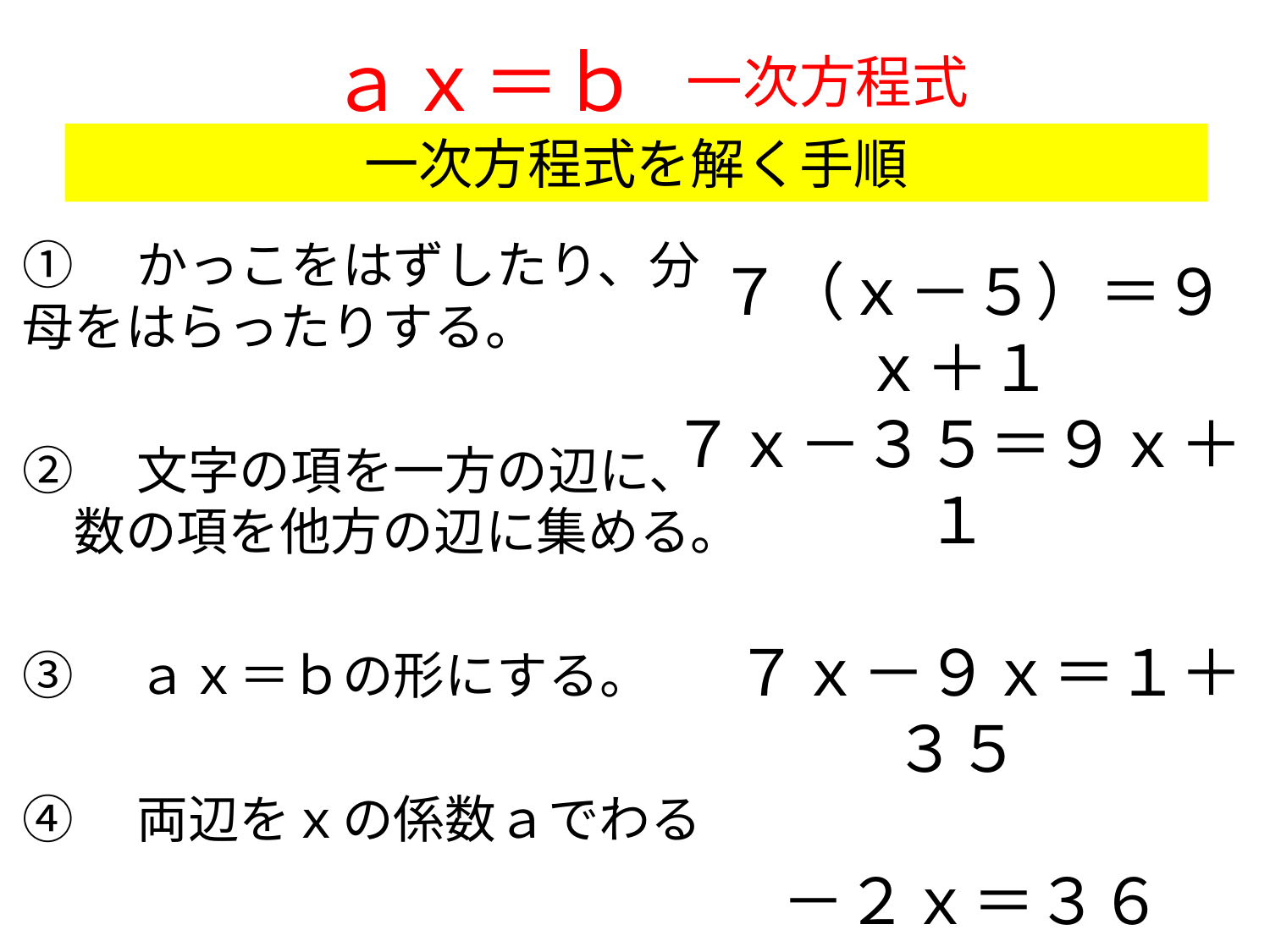

ａｘ＝ｂ
一次方程式
# 一次方程式を解く手順
①　かっこをはずしたり、分母をはらったりする。

②　文字の項を一方の辺に、　数の項を他方の辺に集める。

③　ａｘ＝ｂの形にする。

④　両辺をｘの係数ａでわる
 ７（ｘ－５）＝９ｘ＋１
７ｘ－３５＝９ｘ＋１

　７ｘ－９ｘ＝１＋３５

 －２ｘ＝３６

　　　　ｘ＝－１８